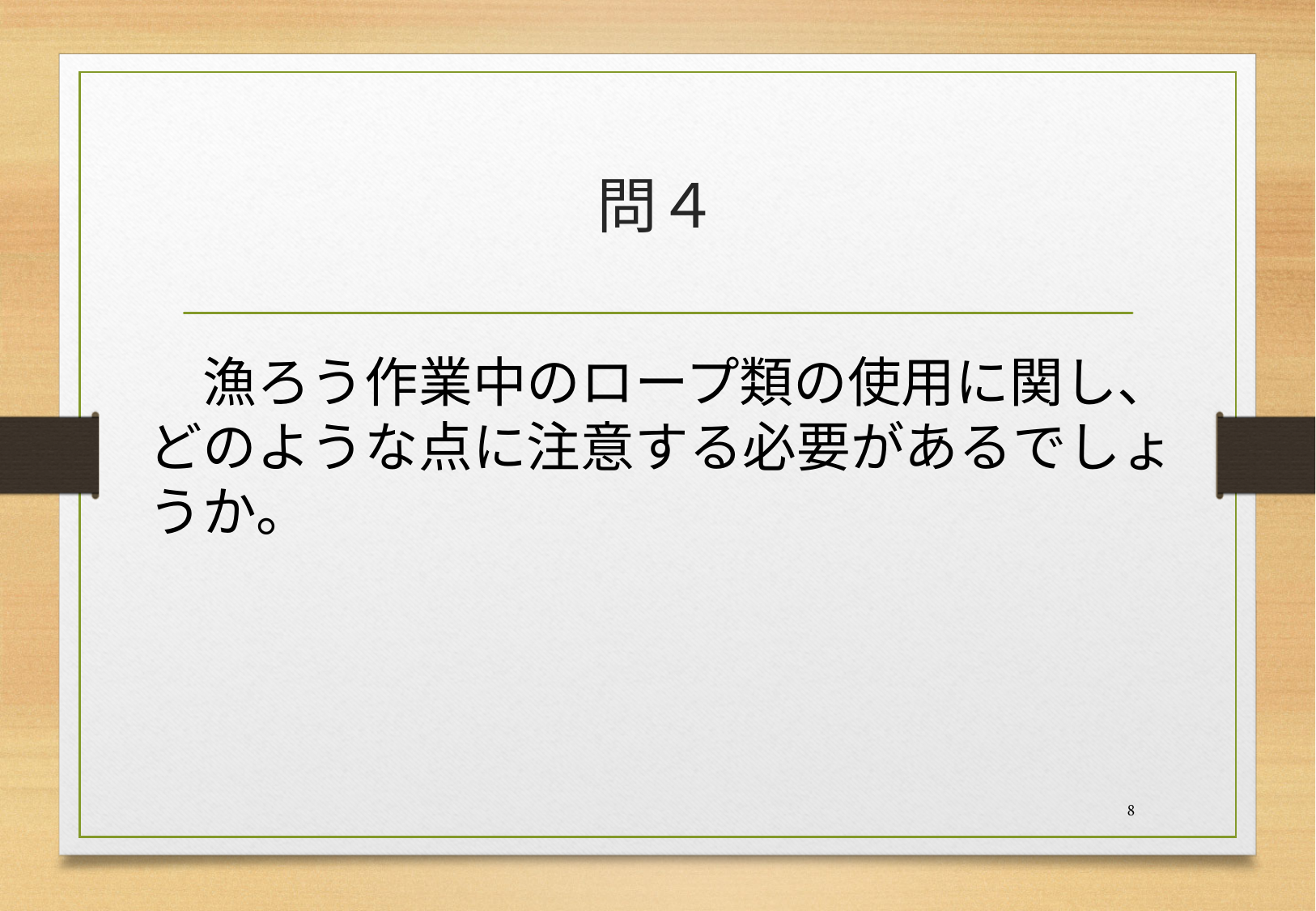

# 問４
　漁ろう作業中のロープ類の使用に関し、どのような点に注意する必要があるでしょうか。
8